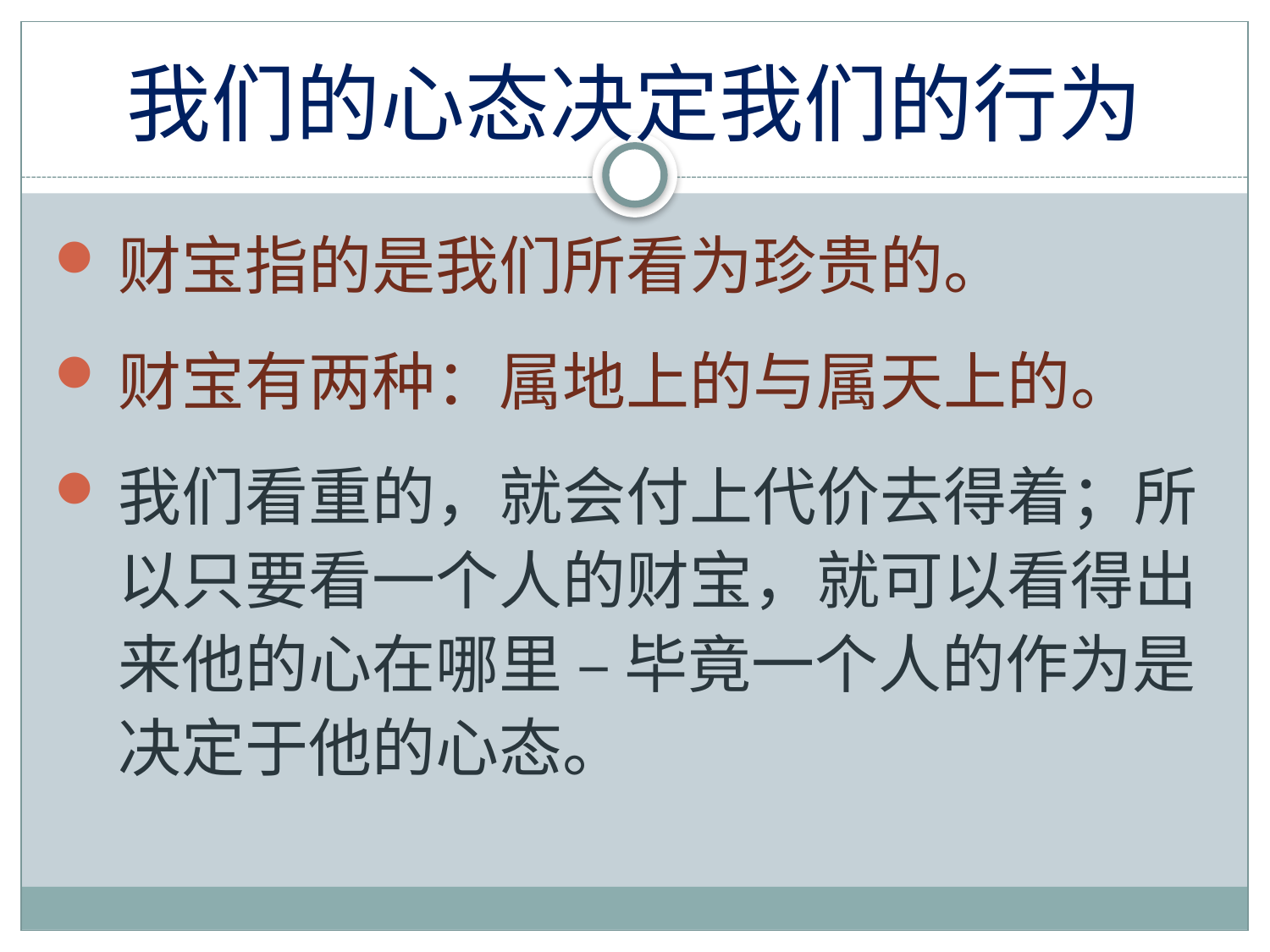

# 我们的心态决定我们的行为
财宝指的是我们所看为珍贵的。
财宝有两种：属地上的与属天上的。
我们看重的，就会付上代价去得着；所以只要看一个人的财宝，就可以看得出来他的心在哪里 – 毕竟一个人的作为是决定于他的心态。